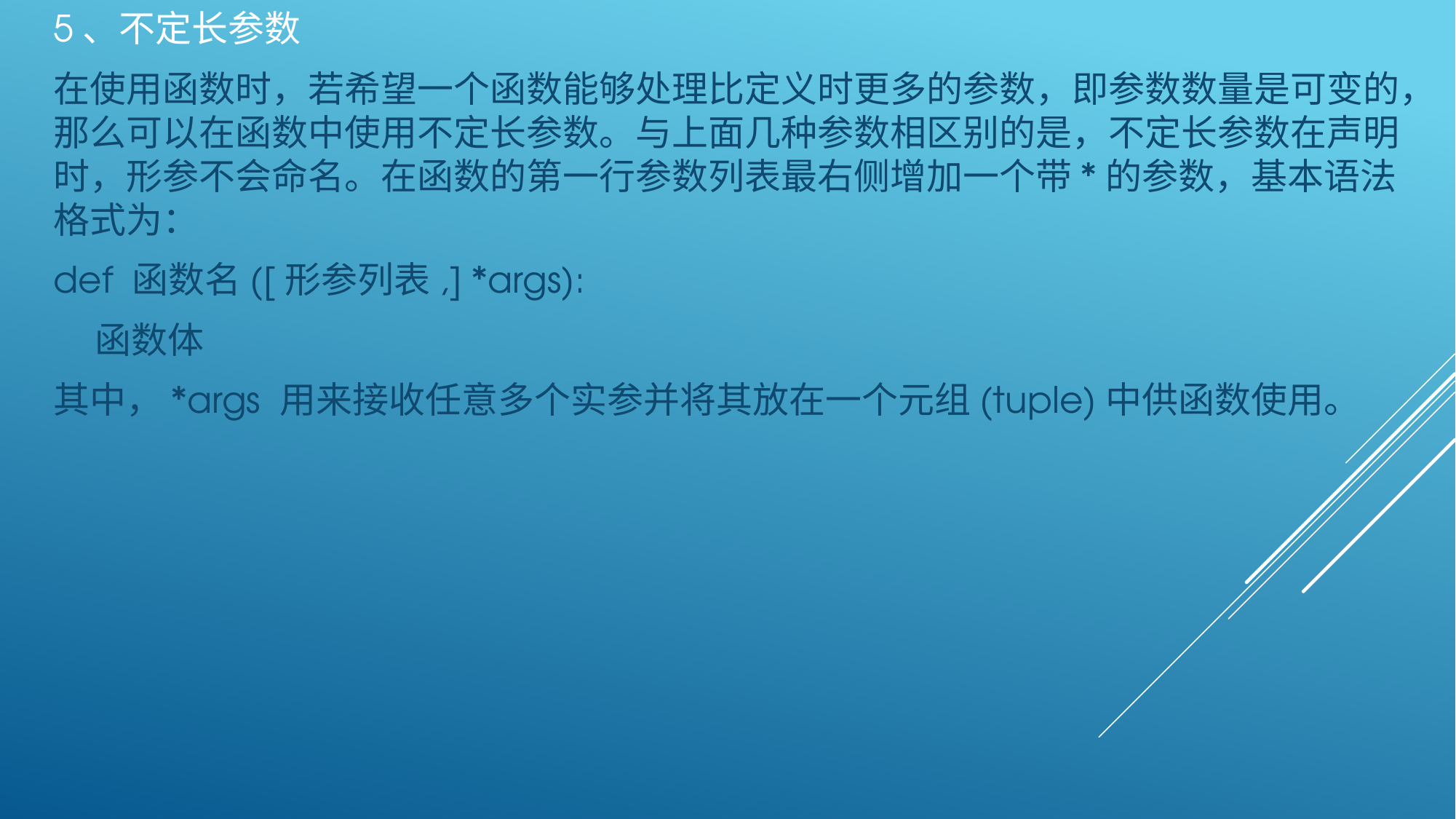

5、不定长参数
在使用函数时，若希望一个函数能够处理比定义时更多的参数，即参数数量是可变的，那么可以在函数中使用不定长参数。与上面几种参数相区别的是，不定长参数在声明时，形参不会命名。在函数的第一行参数列表最右侧增加一个带*的参数，基本语法格式为：
def 函数名([形参列表,] *args):
    函数体
其中，*args 用来接收任意多个实参并将其放在一个元组(tuple)中供函数使用。